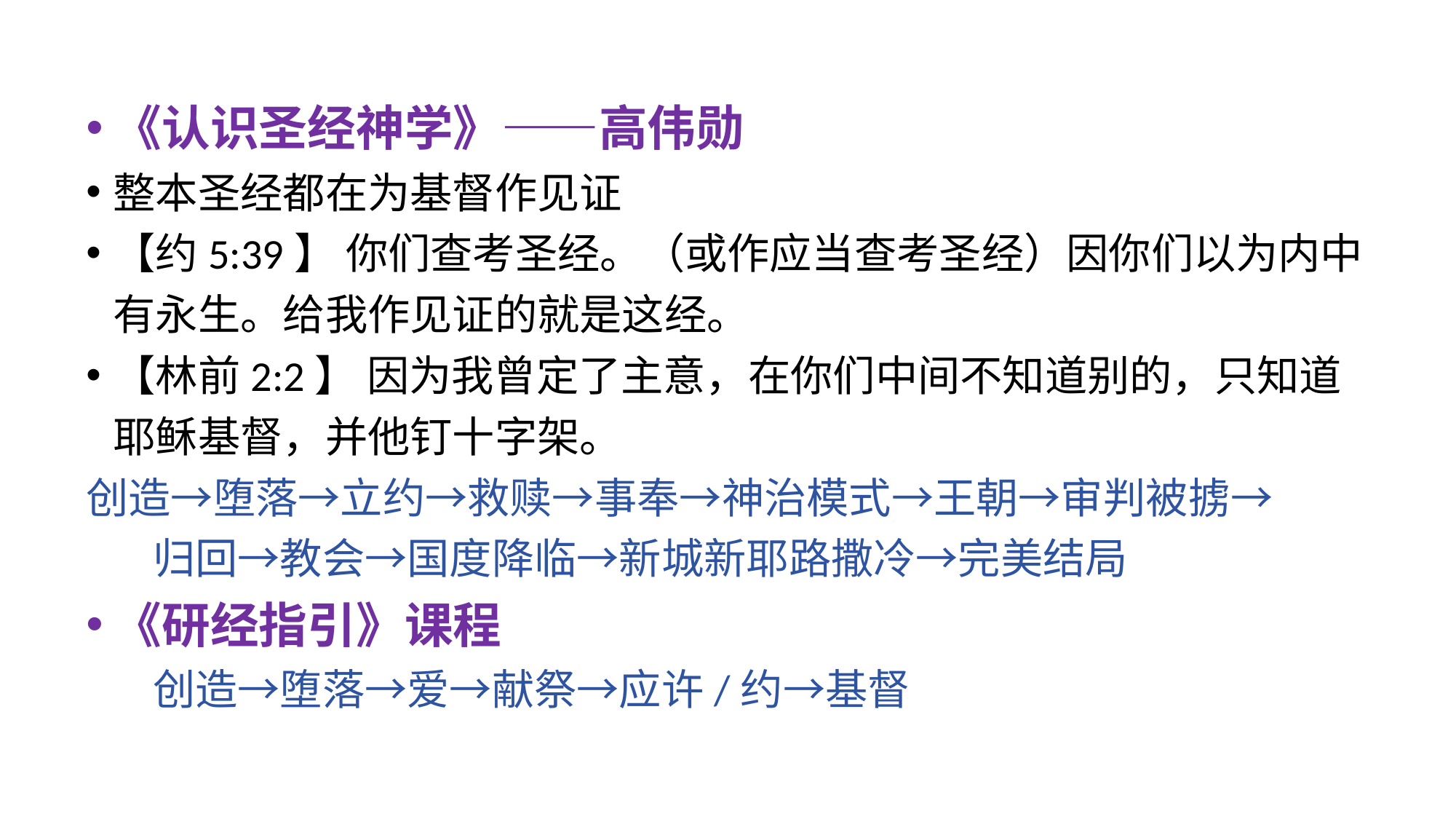

《认识圣经神学》——高伟勋
整本圣经都在为基督作见证
【约5:39】 你们查考圣经。（或作应当查考圣经）因你们以为内中有永生。给我作见证的就是这经。
【林前2:2】 因为我曾定了主意，在你们中间不知道别的，只知道耶稣基督，并他钉十字架。
创造→堕落→立约→救赎→事奉→神治模式→王朝→审判被掳→
      归回→教会→国度降临→新城新耶路撒冷→完美结局
《研经指引》课程
      创造→堕落→爱→献祭→应许/约→基督